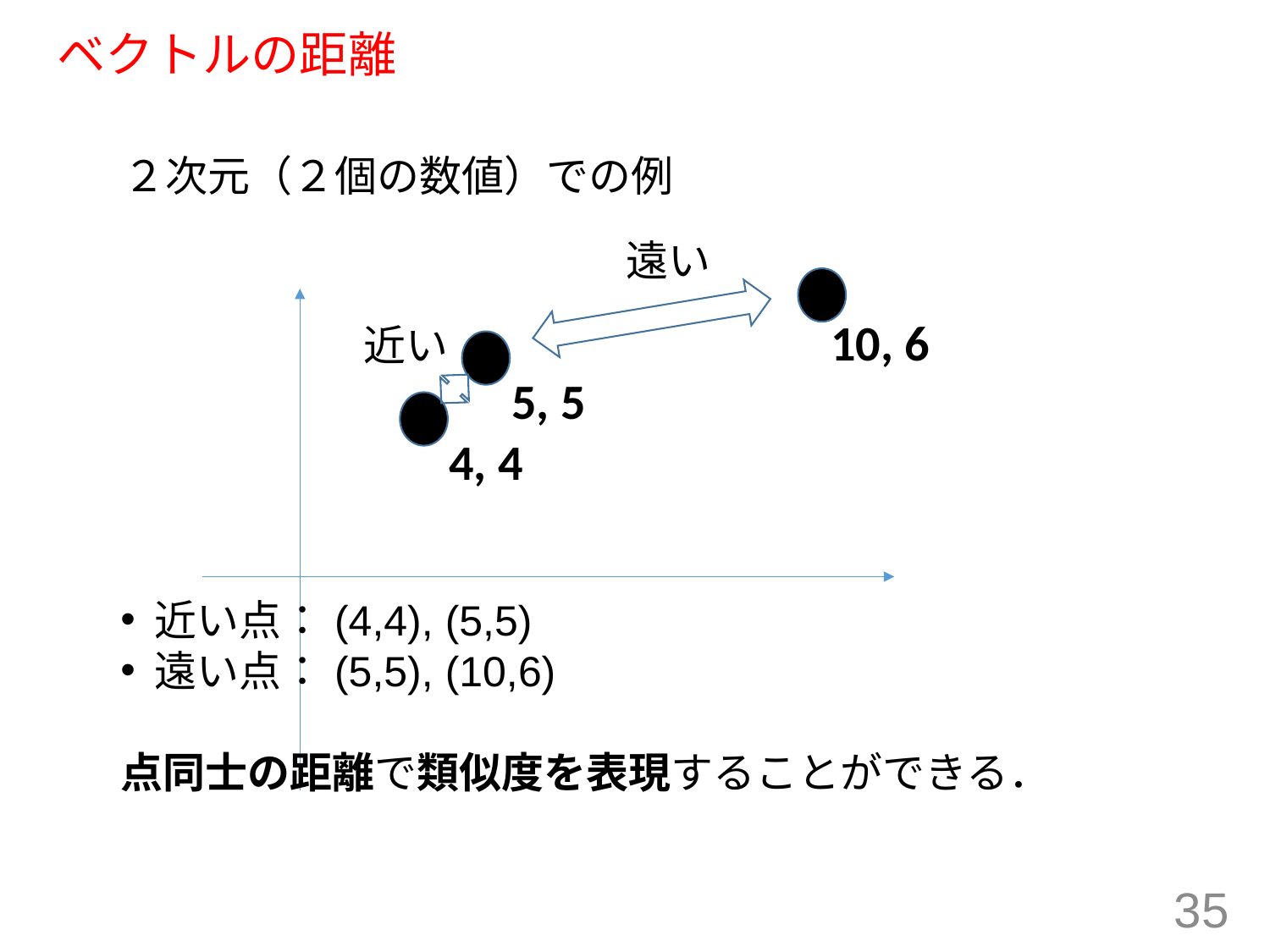

# ベクトルの距離
２次元（２個の数値）での例
遠い

10, 6
近い

5, 5

4, 4
 近い点：(4,4), (5,5)
 遠い点：(5,5), (10,6)

点同士の距離で類似度を表現することができる．

35